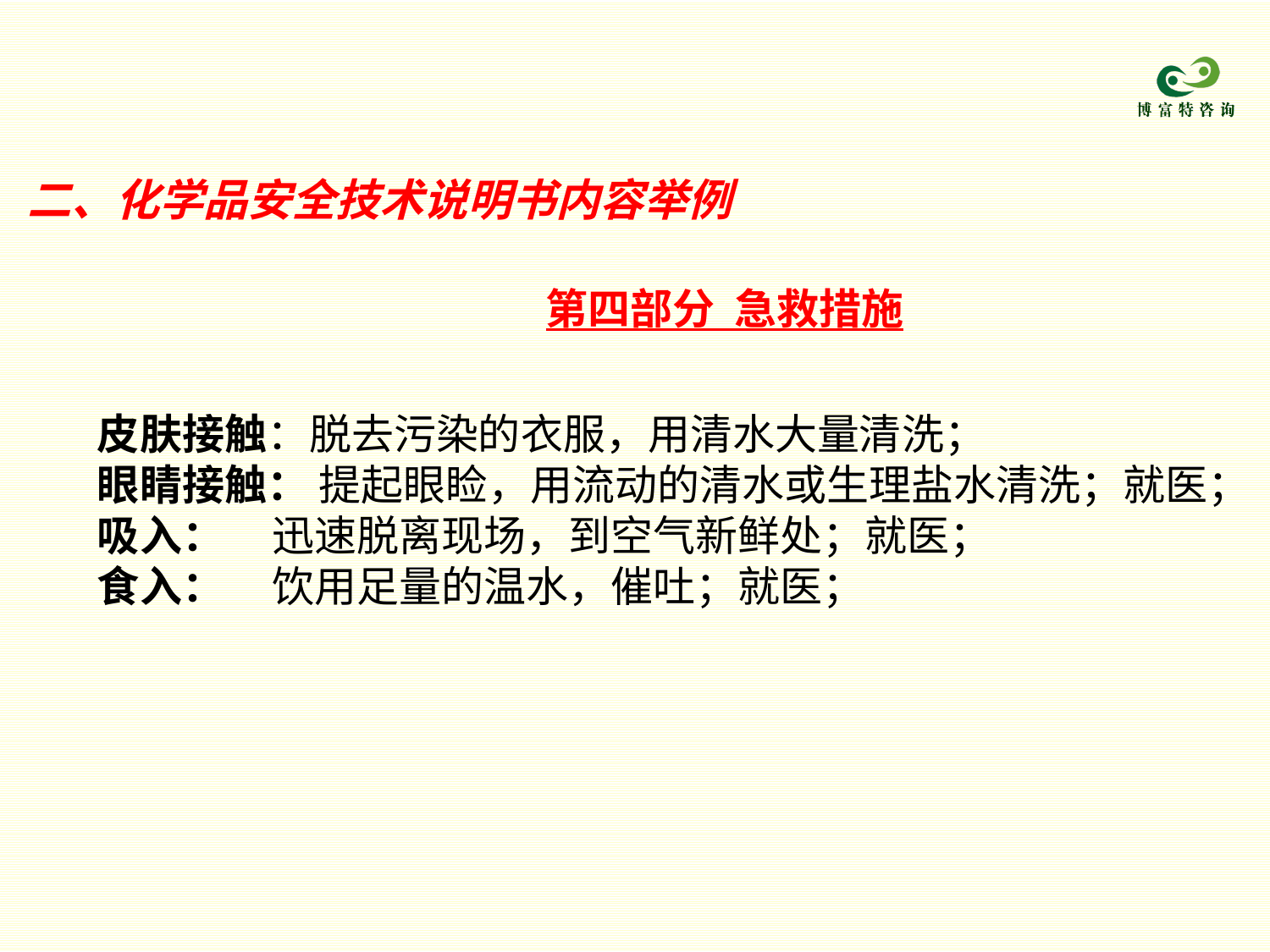

二、化学品安全技术说明书内容举例
第四部分  急救措施

皮肤接触：脱去污染的衣服，用清水大量清洗；
眼睛接触： 提起眼睑，用流动的清水或生理盐水清洗；就医；
吸入：     迅速脱离现场，到空气新鲜处；就医；
食入：     饮用足量的温水，催吐；就医；